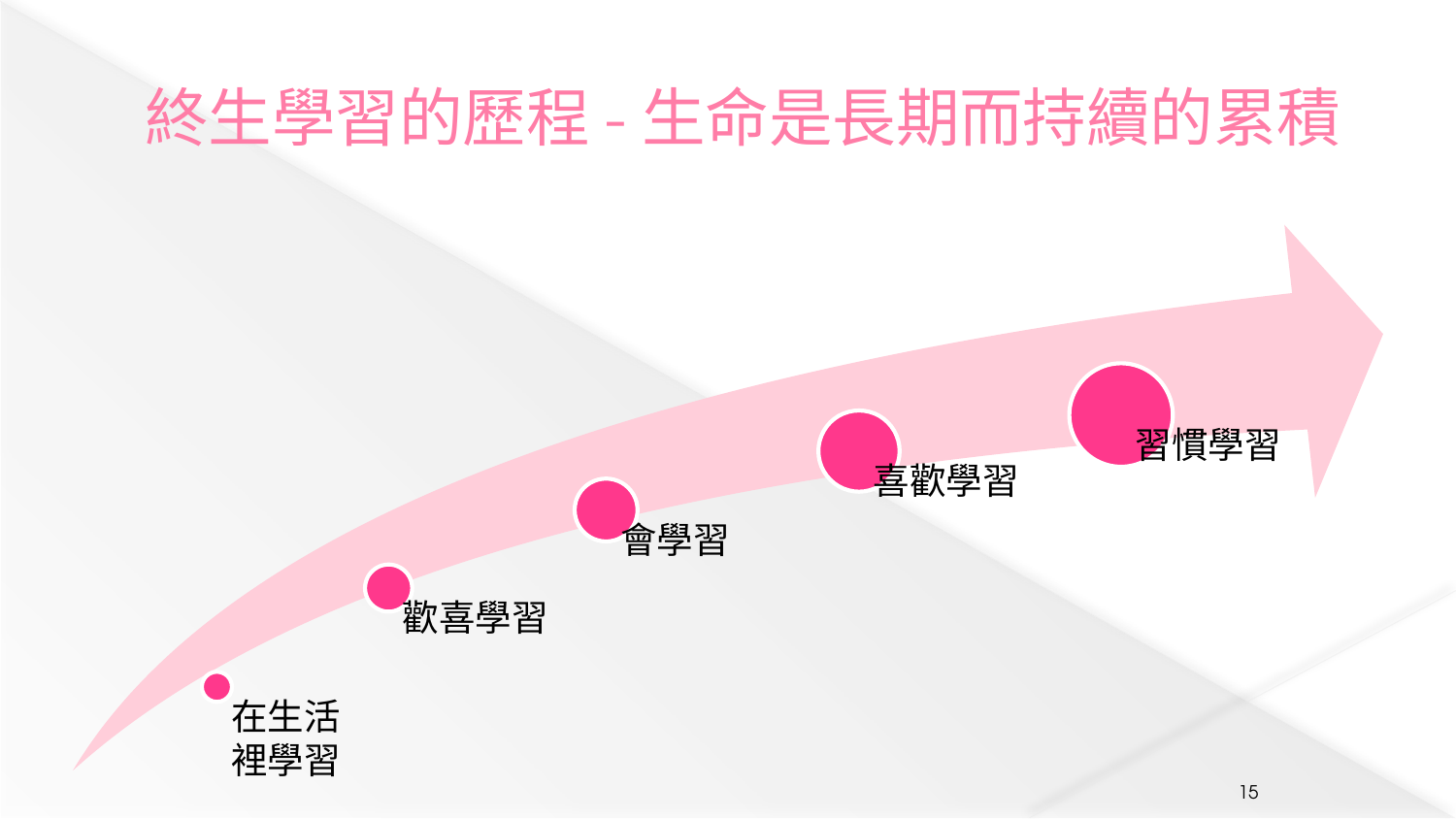

# 終生學習的歷程-生命是長期而持續的累積
在生活裡學習
歡喜學習
會學習
喜歡學習
習慣學習
15